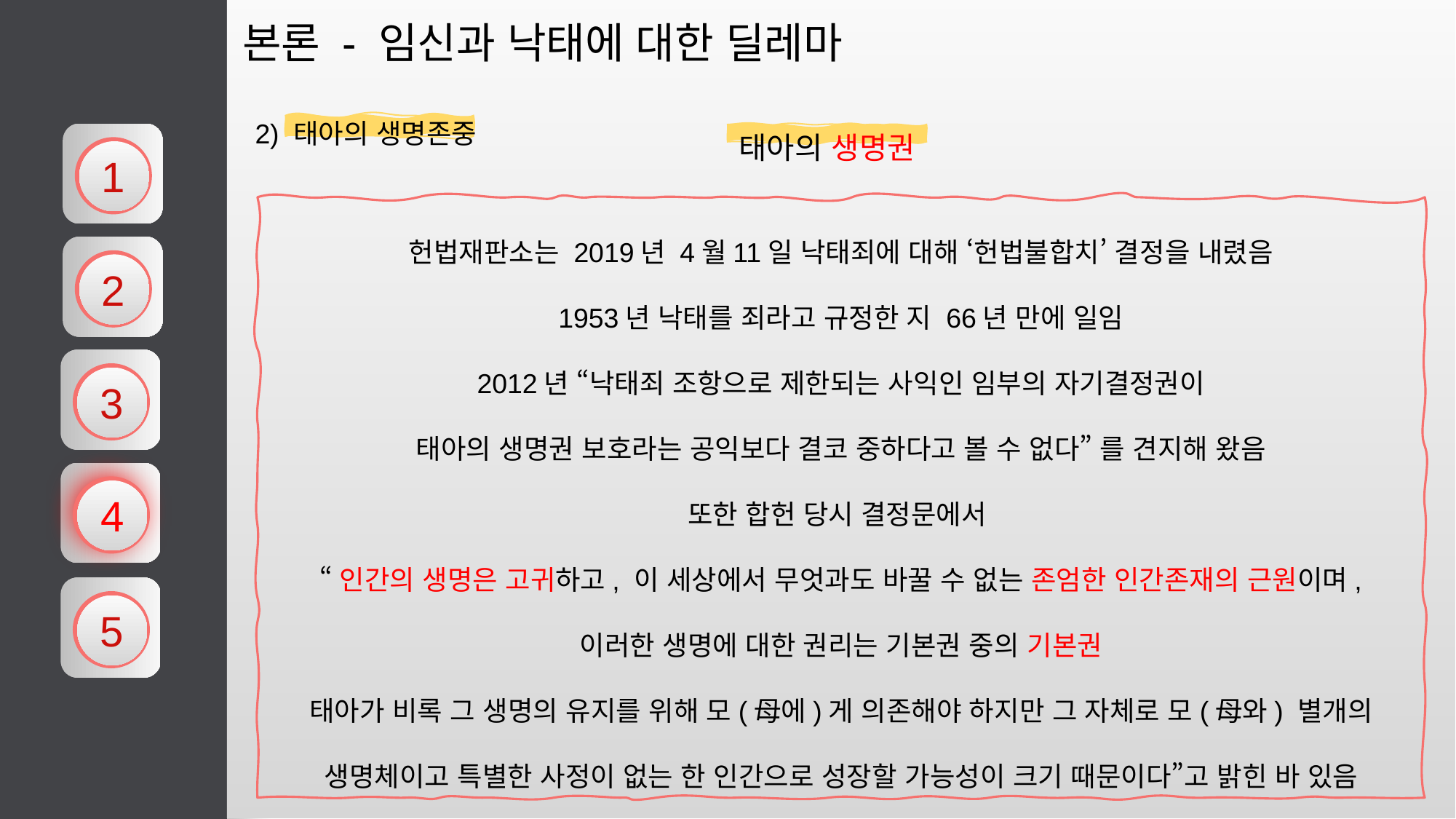

본론 - 임신과 낙태에 대한 딜레마
태아의 생명권

2) 태아의 생명존중

1

2

3

4

5
헌법재판소는 2019년 4월11일 낙태죄에 대해 ‘헌법불합치’ 결정을 내렸음
1953년 낙태를 죄라고 규정한 지 66년 만에 일임
2012년 “낙태죄 조항으로 제한되는 사익인 임부의 자기결정권이
태아의 생명권 보호라는 공익보다 결코 중하다고 볼 수 없다” 를 견지해 왔음
또한 합헌 당시 결정문에서
“인간의 생명은 고귀하고, 이 세상에서 무엇과도 바꿀 수 없는 존엄한 인간존재의 근원이며,
이러한 생명에 대한 권리는 기본권 중의 기본권
태아가 비록 그 생명의 유지를 위해 모(母에)게 의존해야 하지만 그 자체로 모(母와) 별개의 생명체이고 특별한 사정이 없는 한 인간으로 성장할 가능성이 크기 때문이다”고 밝힌 바 있음